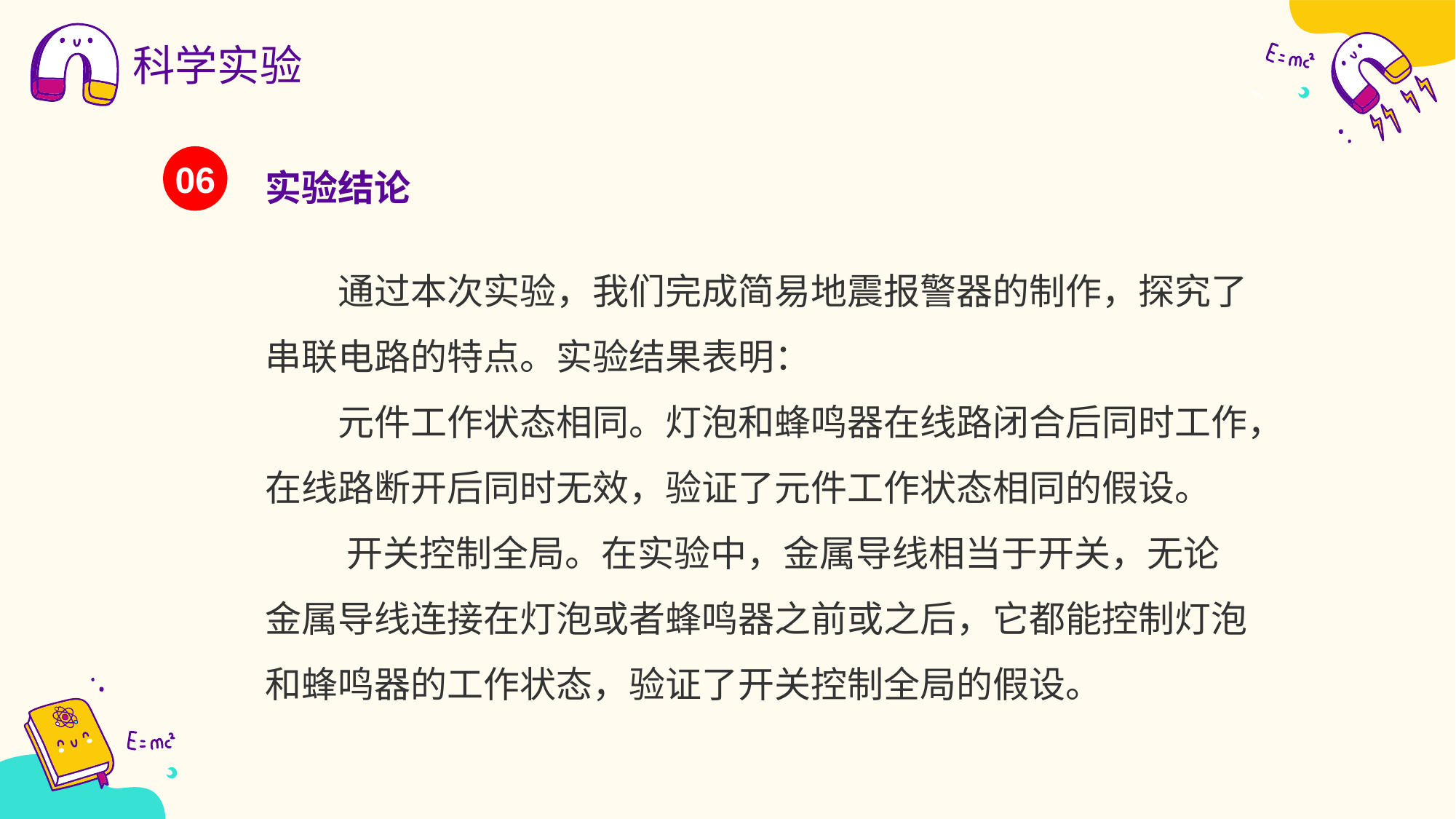

科学实验
实验结论
06
通过本次实验，我们完成简易地震报警器的制作，探究了串联电路的特点。实验结果表明：
元件工作状态相同。灯泡和蜂鸣器在线路闭合后同时工作，在线路断开后同时无效，验证了元件工作状态相同的假设。
‌开关控制全局。在实验中，金属导线相当于开关，无论金属导线连接在灯泡或者蜂鸣器之前或之后，它都能控制灯泡和蜂鸣器的工作状态，验证了开关控制全局的假设。